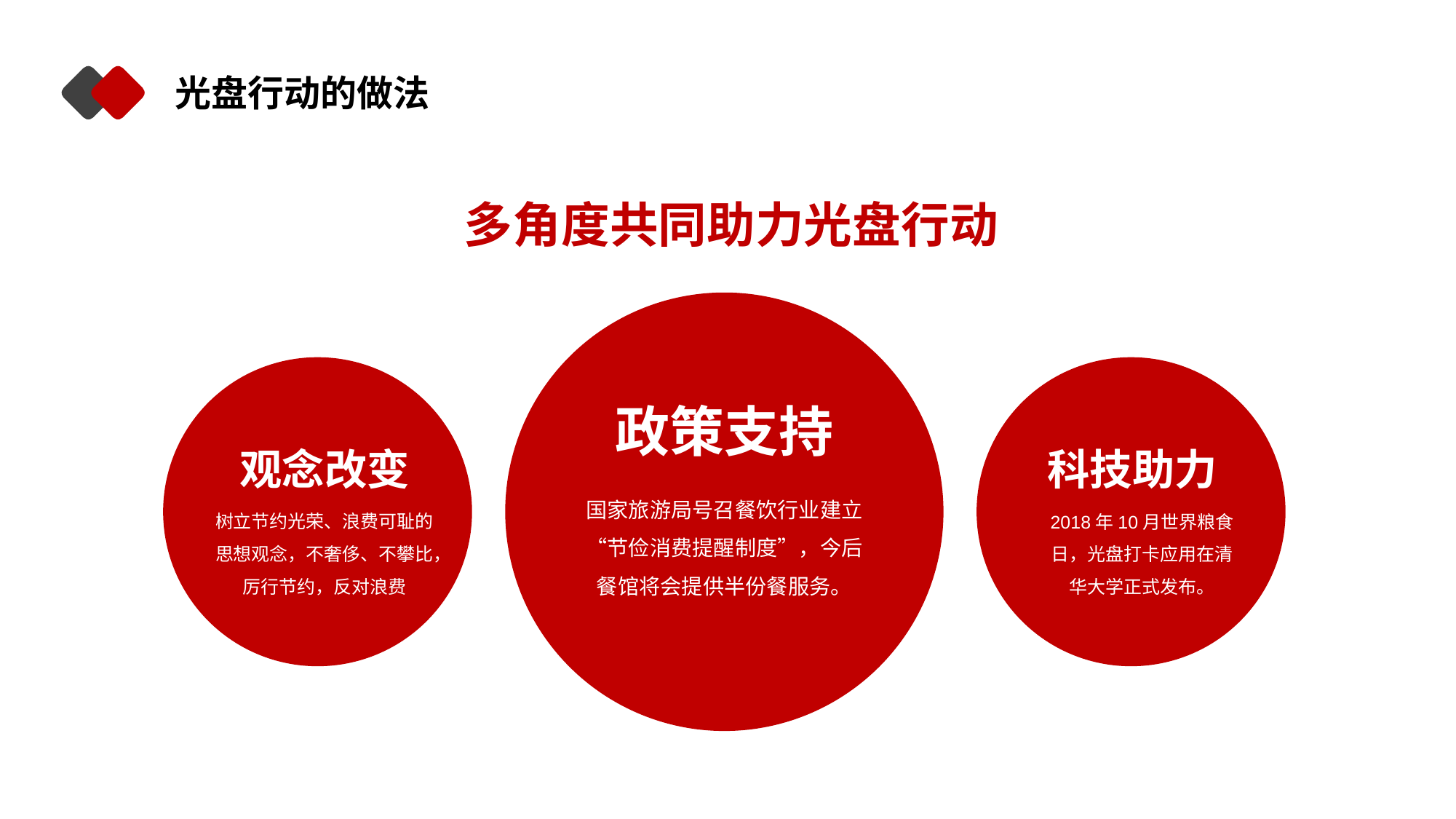

光盘行动的做法

多角度共同助力光盘行动

政策支持
观念改变
科技助力
国家旅游局号召餐饮行业建立“节俭消费提醒制度”，今后餐馆将会提供半份餐服务。
树立节约光荣、浪费可耻的思想观念，不奢侈、不攀比，厉行节约，反对浪费
2018年10月世界粮食日，光盘打卡应用在清华大学正式发布。